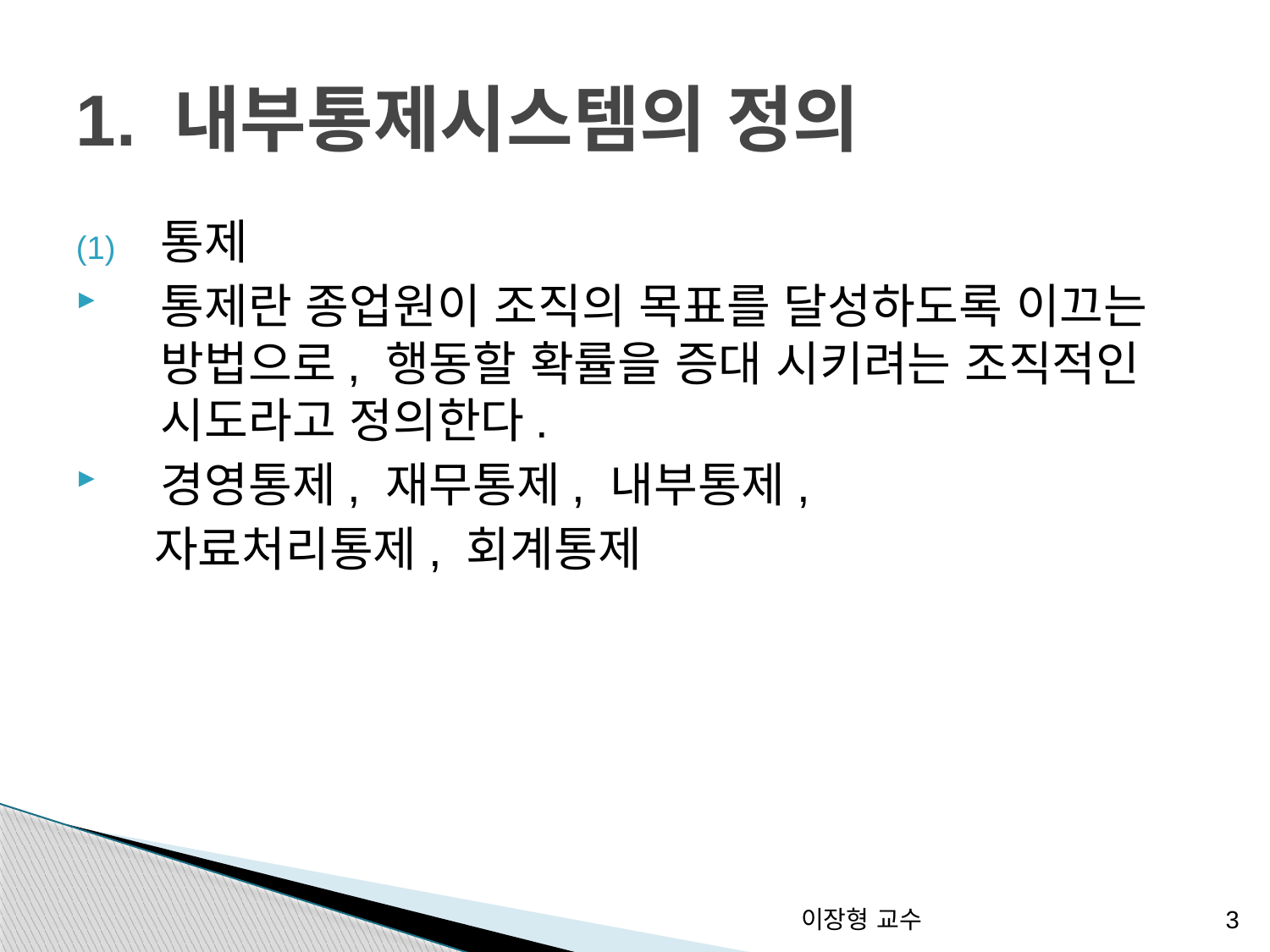

# 1. 내부통제시스템의 정의
통제
통제란 종업원이 조직의 목표를 달성하도록 이끄는 방법으로, 행동할 확률을 증대 시키려는 조직적인 시도라고 정의한다.
경영통제, 재무통제, 내부통제,
     자료처리통제, 회계통제
이장형 교수
3